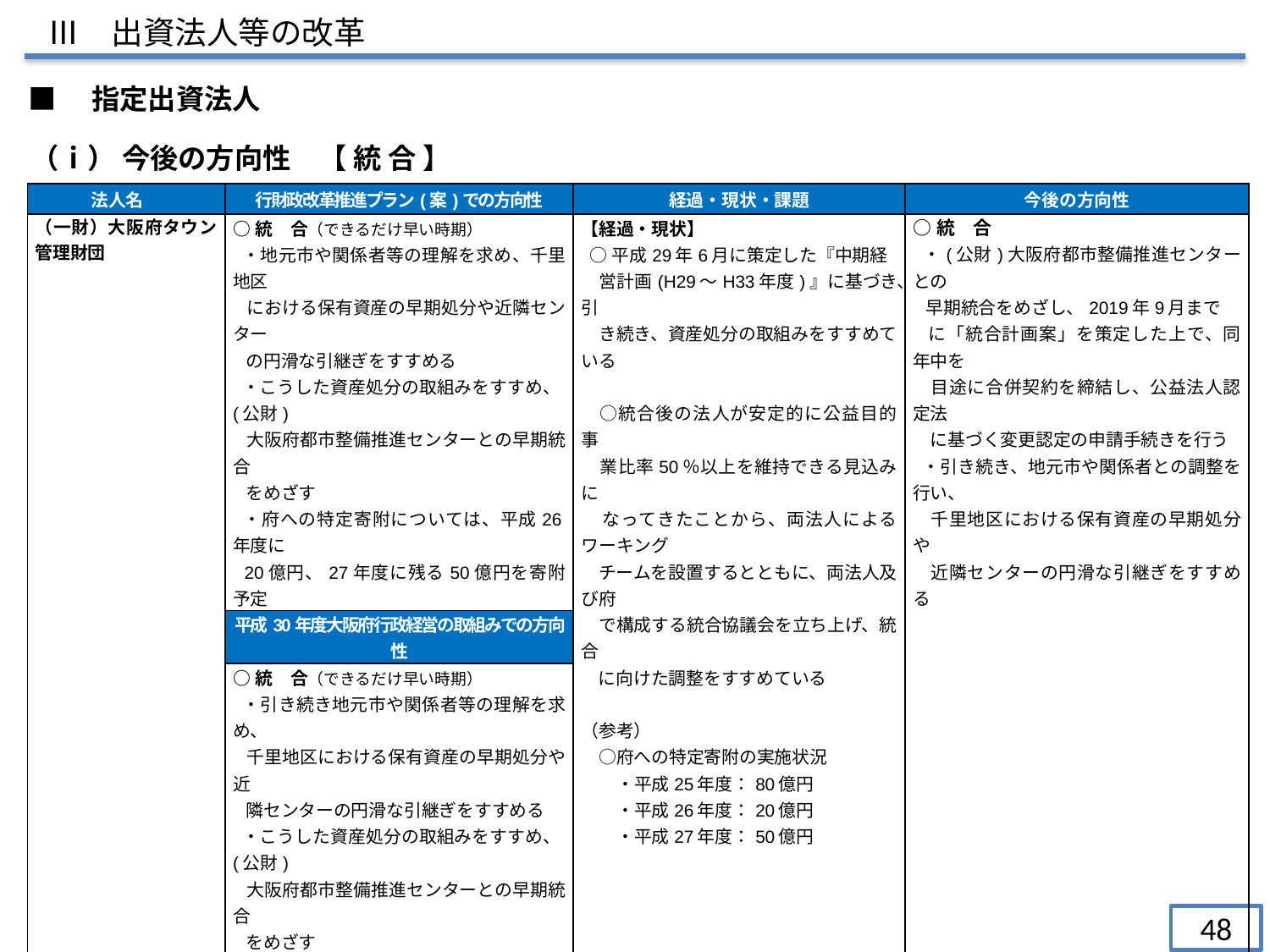

Ⅲ　出資法人等の改革
 ■　指定出資法人
（ⅰ） 今後の方向性　【 統 合 】
| 法人名 | 行財政改革推進プラン(案)での方向性 | 経過・現状・課題 | 今後の方向性 |
| --- | --- | --- | --- |
| （一財）大阪府タウン管理財団 | ○統　合（できるだけ早い時期） ・地元市や関係者等の理解を求め、千里地区 における保有資産の早期処分や近隣センター の円滑な引継ぎをすすめる ・こうした資産処分の取組みをすすめ、(公財) 大阪府都市整備推進センターとの早期統合 をめざす ・府への特定寄附については、平成26年度に 20億円、27年度に残る50億円を寄附予定 | 【経過・現状】 ○平成29年6月に策定した『中期経 営計画(H29～H33年度)』に基づき、引 き続き、資産処分の取組みをすすめている 　○統合後の法人が安定的に公益目的事 業比率50％以上を維持できる見込みに なってきたことから、両法人によるワーキング チームを設置するとともに、両法人及び府 で構成する統合協議会を立ち上げ、統合 に向けた調整をすすめている （参考） 　○府への特定寄附の実施状況 　　・平成25年度：80億円 　　・平成26年度：20億円 　　・平成27年度：50億円 | ○統　合 ・(公財)大阪府都市整備推進センターとの 早期統合をめざし、2019年9月まで に「統合計画案」を策定した上で、同年中を 　目途に合併契約を締結し、公益法人認定法 　に基づく変更認定の申請手続きを行う ・引き続き、地元市や関係者との調整を行い、 　千里地区における保有資産の早期処分や 　近隣センターの円滑な引継ぎをすすめる |
|  | 平成30年度大阪府行政経営の取組みでの方向性 |  |  |
|  | ○統　合（できるだけ早い時期） ・引き続き地元市や関係者等の理解を求め、 千里地区における保有資産の早期処分や近 隣センターの円滑な引継ぎをすすめる ・こうした資産処分の取組みをすすめ、(公財) 大阪府都市整備推進センターとの早期統合 をめざす |  |  |
48